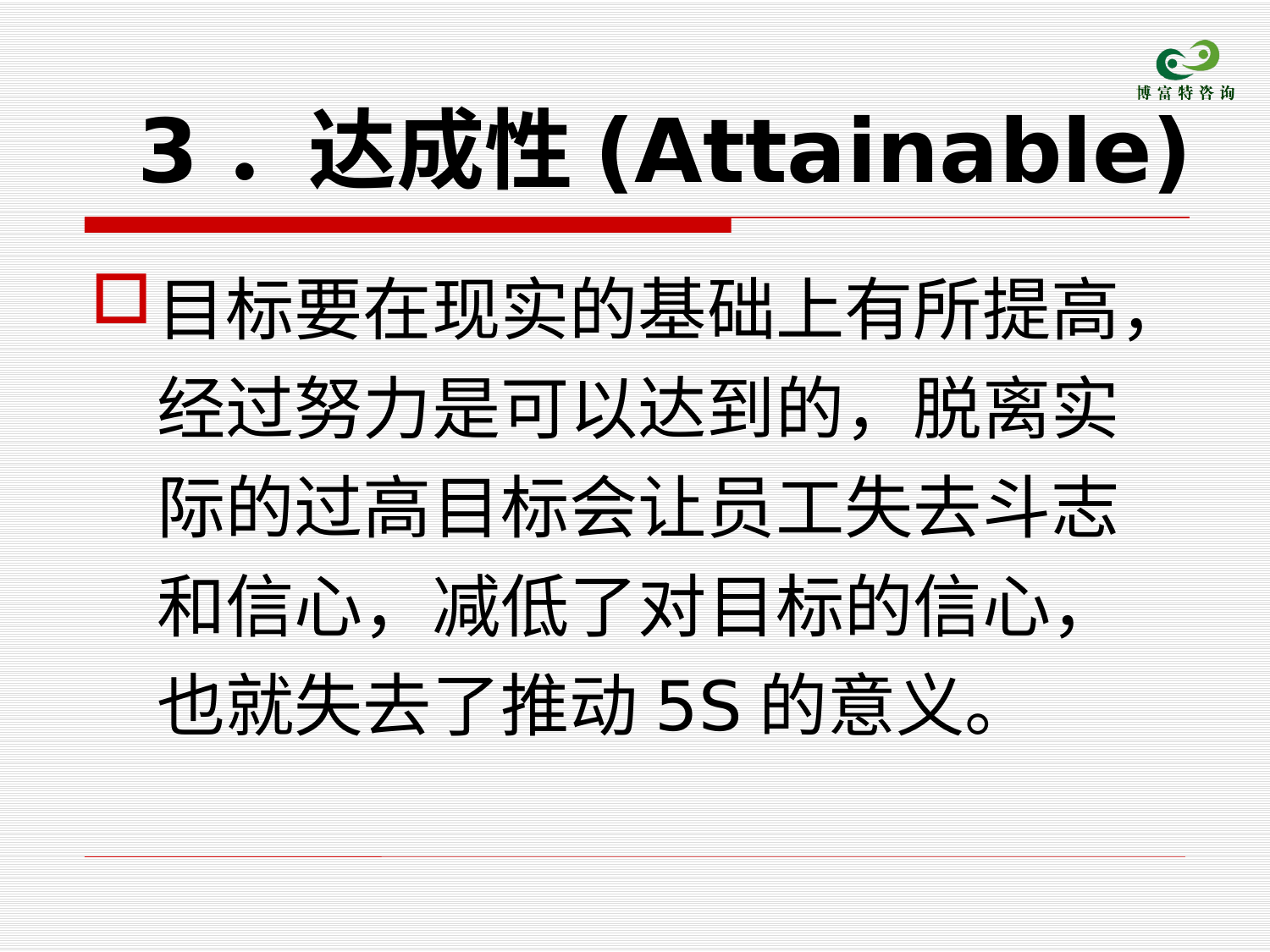

# 3．达成性(Attainable)
目标要在现实的基础上有所提高，经过努力是可以达到的，脱离实际的过高目标会让员工失去斗志和信心，减低了对目标的信心，也就失去了推动5S的意义。
351